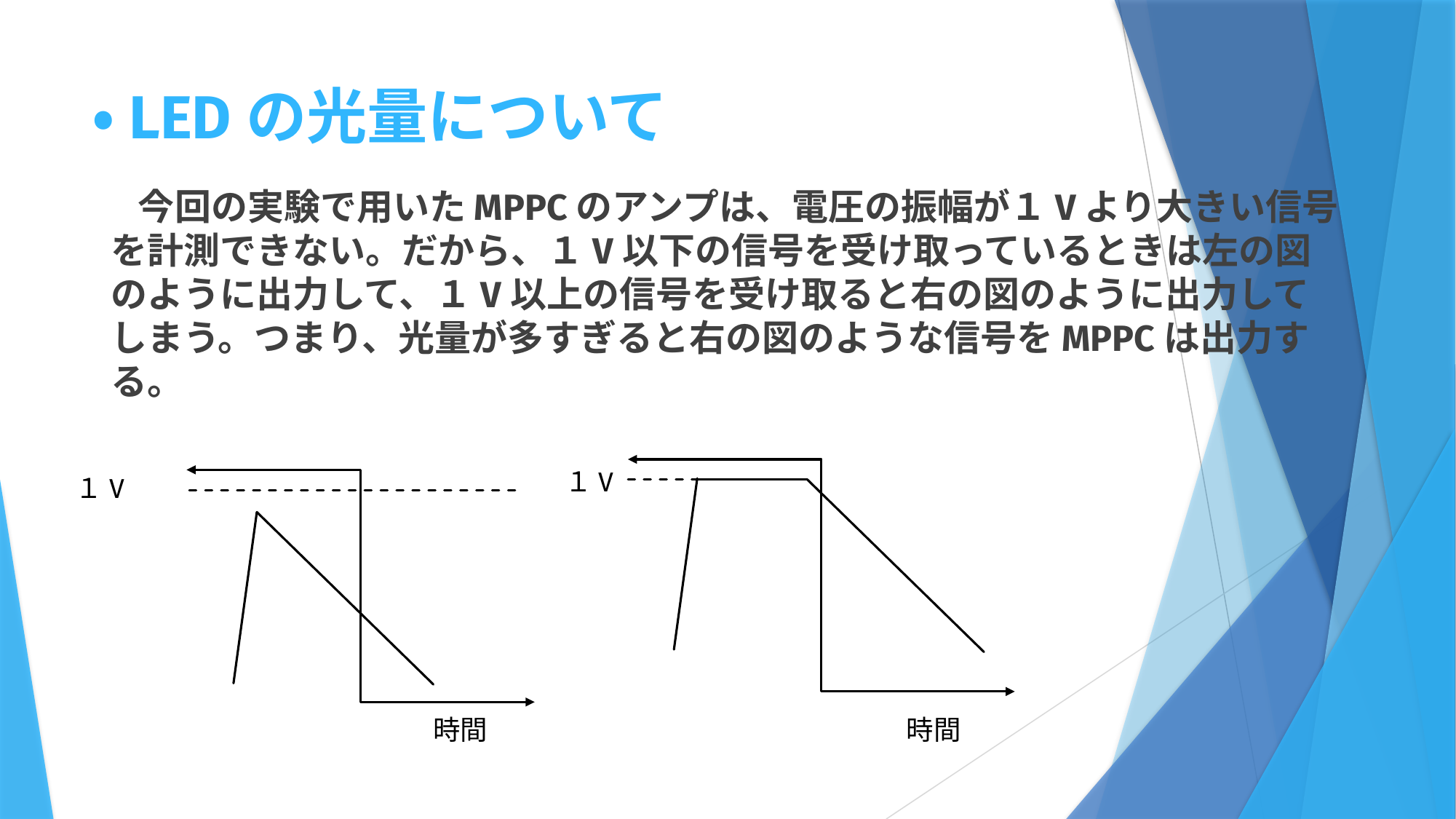

# ・LEDの光量について
　今回の実験で用いたMPPCのアンプは、電圧の振幅が１Vより大きい信号を計測できない。だから、１V以下の信号を受け取っているときは左の図のように出力して、１V以上の信号を受け取ると右の図のように出力してしまう。つまり、光量が多すぎると右の図のような信号をMPPCは出力する。

１V
１V
時間
時間